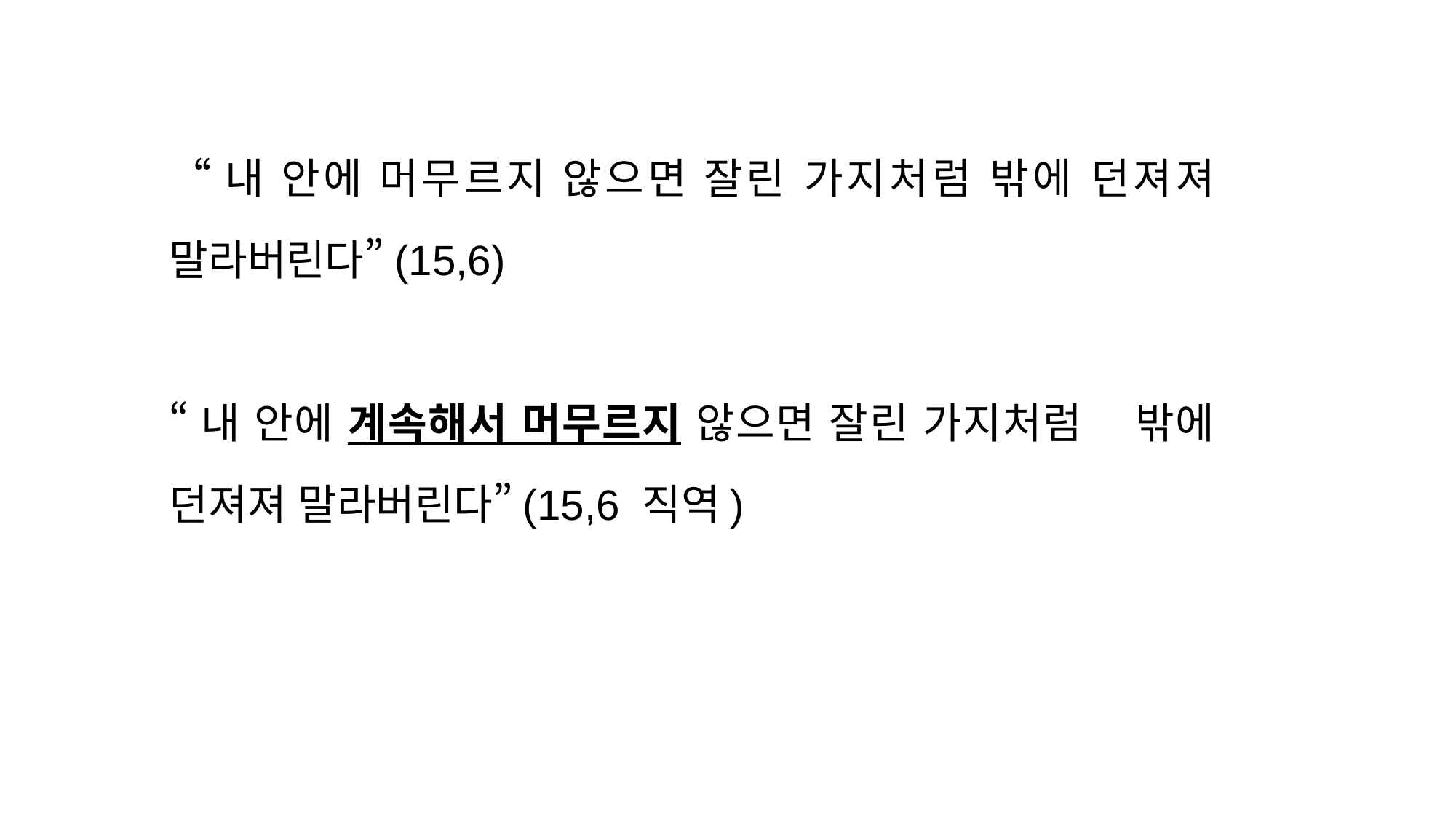

“내 안에 머무르지 않으면 잘린 가지처럼 밖에 던져져 말라버린다”(15,6)

“내 안에 계속해서 머무르지 않으면 잘린 가지처럼    밖에 던져져 말라버린다”(15,6 직역)